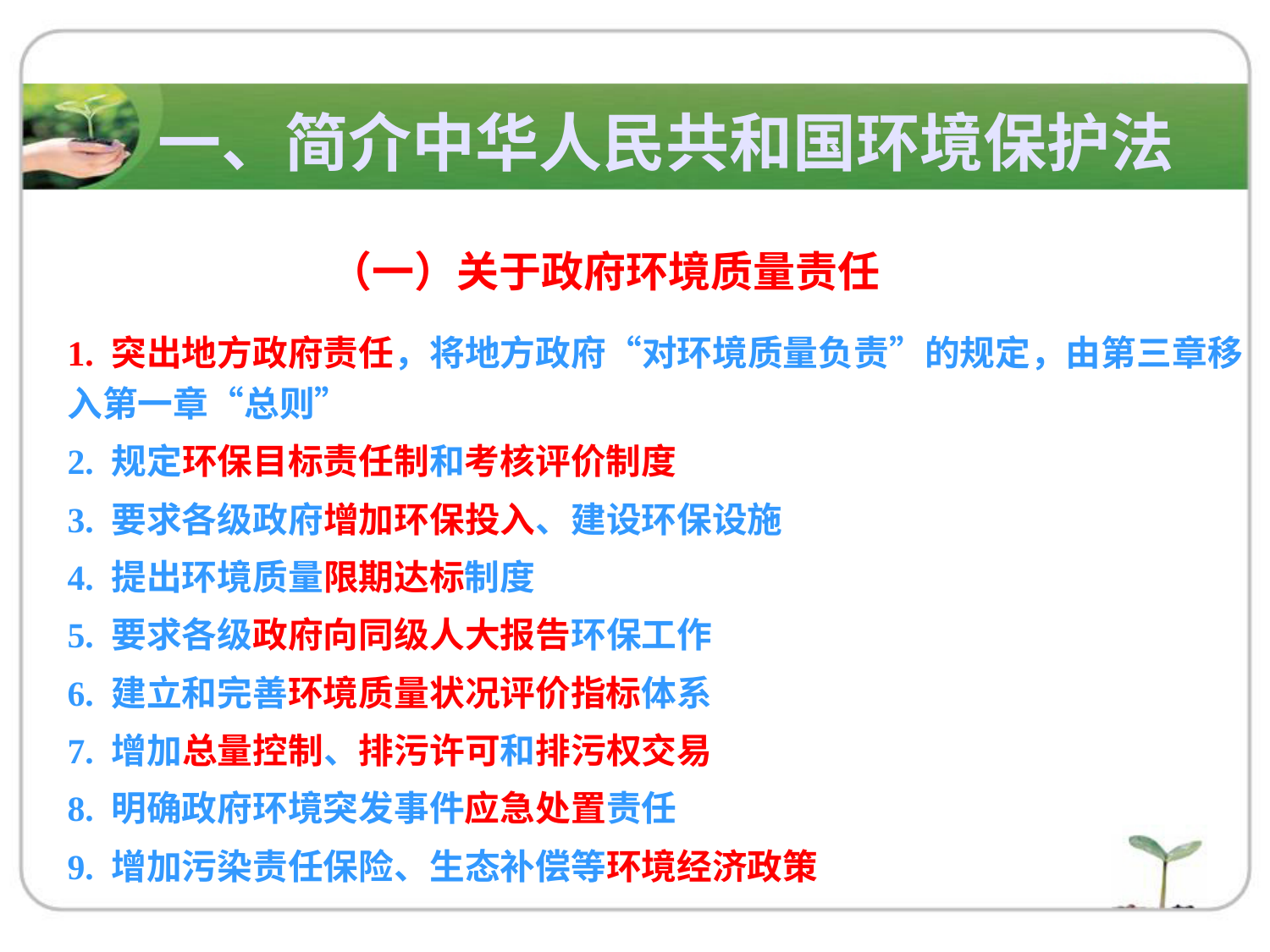

一、简介中华人民共和国环境保护法
（一）关于政府环境质量责任
1. 突出地方政府责任，将地方政府“对环境质量负责”的规定，由第三章移入第一章“总则”
2. 规定环保目标责任制和考核评价制度
3. 要求各级政府增加环保投入、建设环保设施
4. 提出环境质量限期达标制度
5. 要求各级政府向同级人大报告环保工作
6. 建立和完善环境质量状况评价指标体系
7. 增加总量控制、排污许可和排污权交易
8. 明确政府环境突发事件应急处置责任
9. 增加污染责任保险、生态补偿等环境经济政策